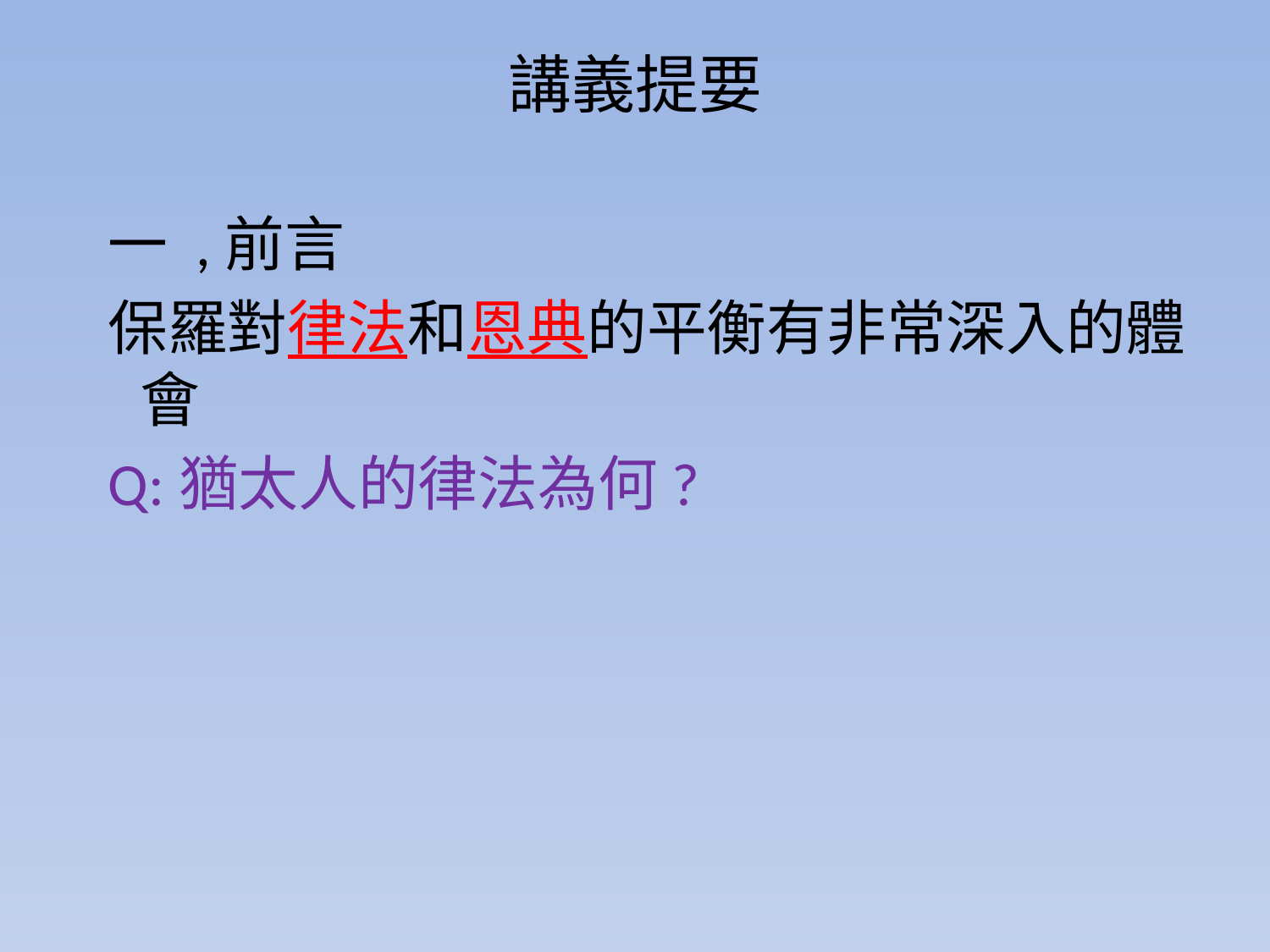

# 講義提要

一 ,前言
保羅對律法和恩典的平衡有非常深入的體會
Q:猶太人的律法為何?